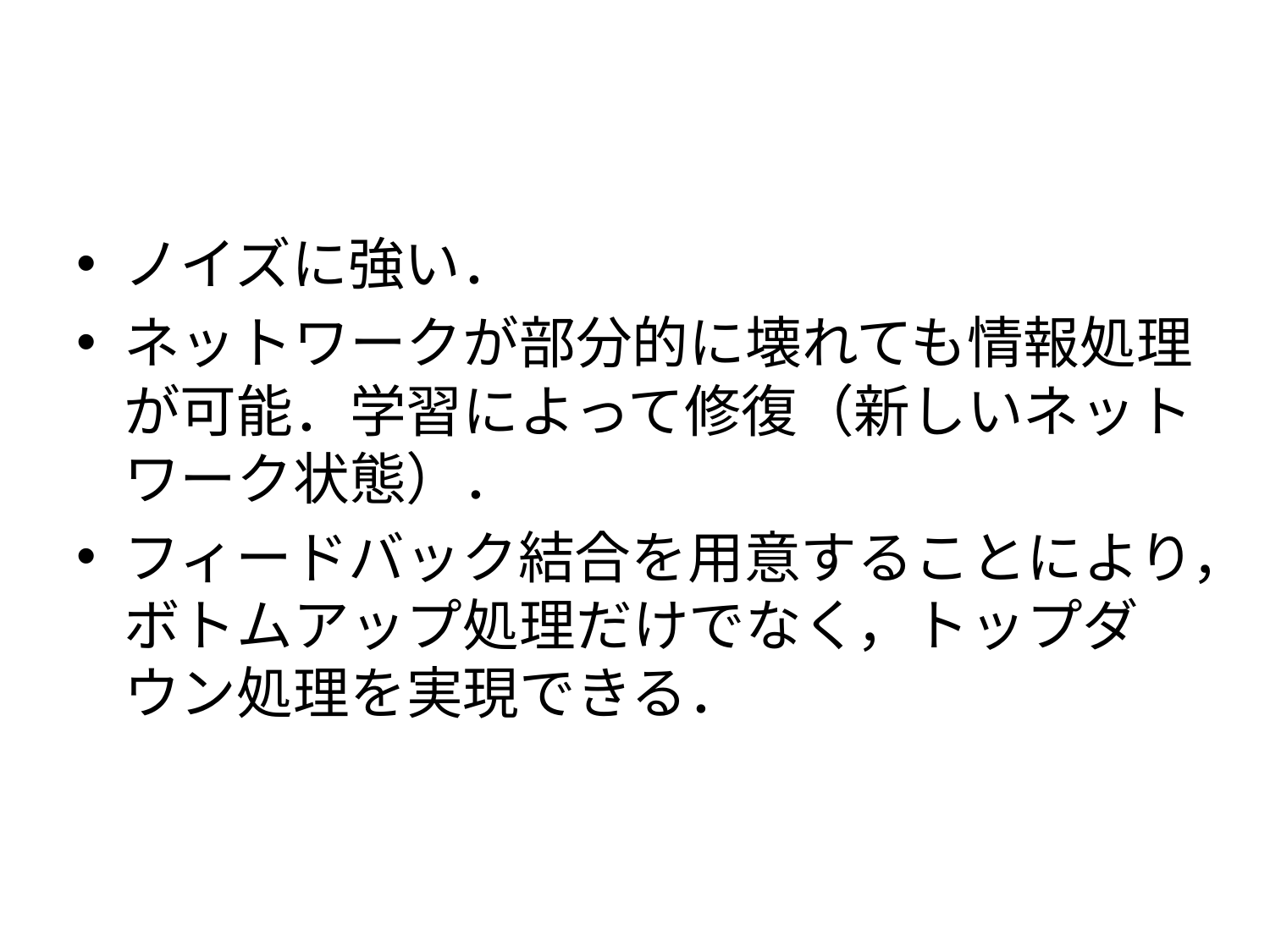

#
ノイズに強い．
ネットワークが部分的に壊れても情報処理が可能．学習によって修復（新しいネットワーク状態）．
フィードバック結合を用意することにより，ボトムアップ処理だけでなく，トップダウン処理を実現できる．